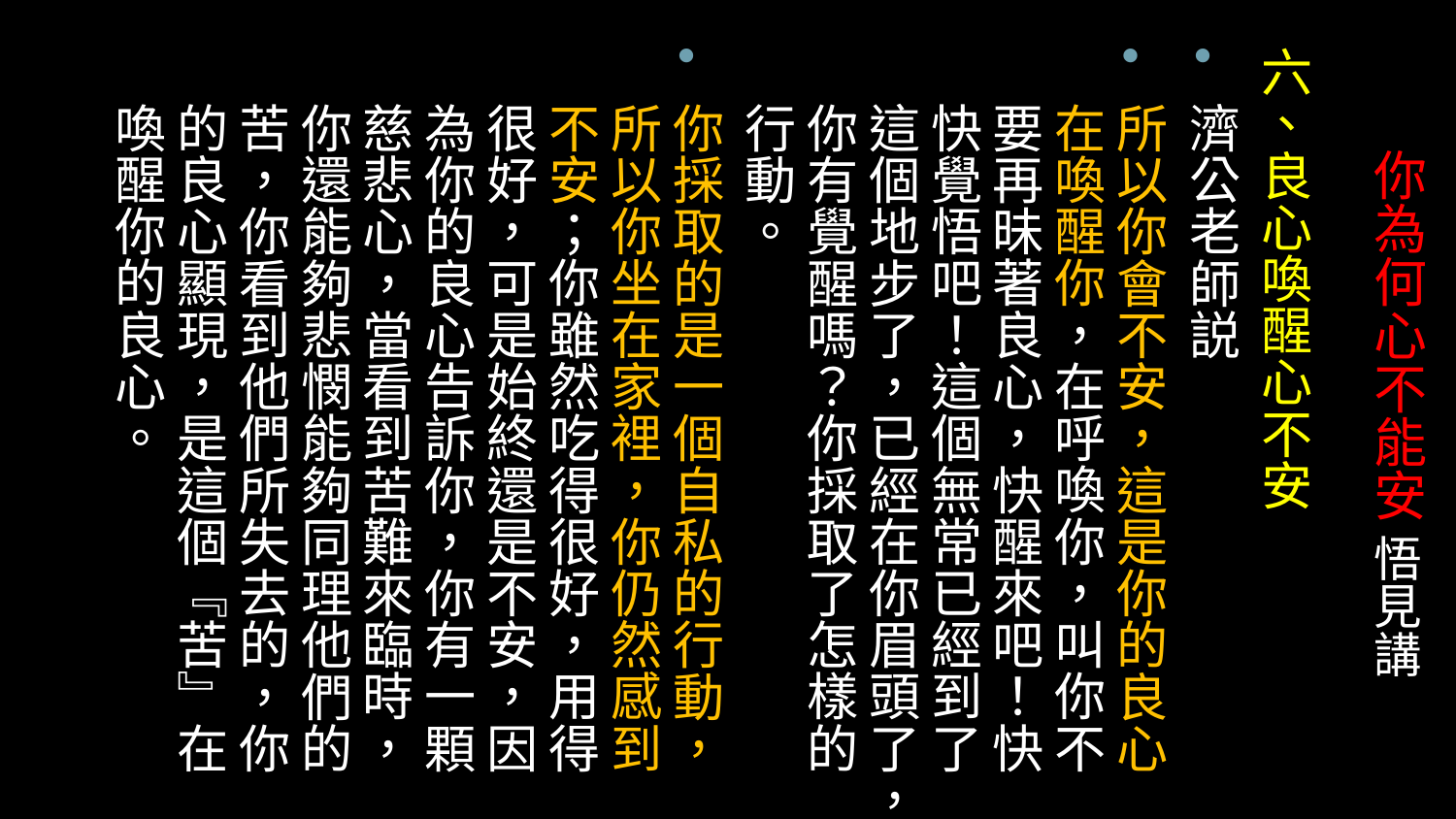

六、良心喚醒心不安
濟公老師説
所以你會不安，這是你的良心在喚醒你，在呼喚你，叫你不要再昧著良心，快醒來吧！快快覺悟吧！這個無常已經到了這個地步了，已經在你眉頭了，你有覺醒嗎？你採取了怎樣的行動。
你採取的是一個自私的行動，所以你坐在家裡，你仍然感到不安；你雖然吃得很好，用得很好，可是始終還是不安，因為你的良心告訴你，你有一顆慈悲心，當看到苦難來臨時，你還能夠悲憫能夠同理他們的苦，你看到他們所失去的，你的良心顯現，是這個『苦』在喚醒你的良心。

# 你為何心不能安 悟見講